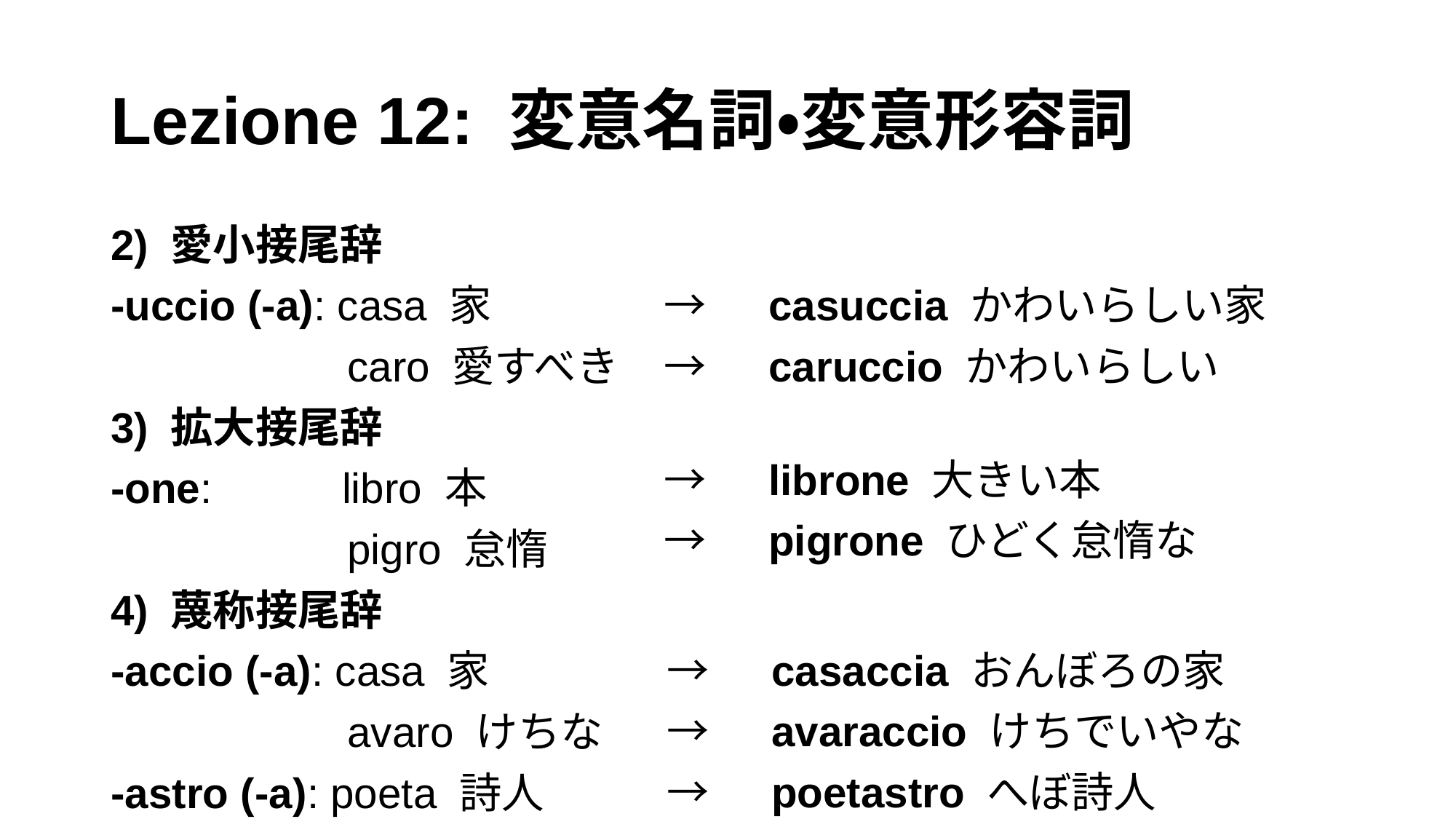

# Lezione 12: 変意名詞・変意形容詞
2) 愛小接尾辞
-uccio (-a): casa 家
                    caro 愛すべき
3) 拡大接尾辞
-one:           libro 本
                    pigro 怠惰
4) 蔑称接尾辞
-accio (-a): casa 家
                    avaro けちな
-astro (-a): poeta 詩人
→　casuccia かわいらしい家
→　caruccio かわいらしい

→　librone 大きい本
→　pigrone ひどく怠惰な
→　casaccia おんぼろの家
→　avaraccio けちでいやな
→　poetastro へぼ詩人